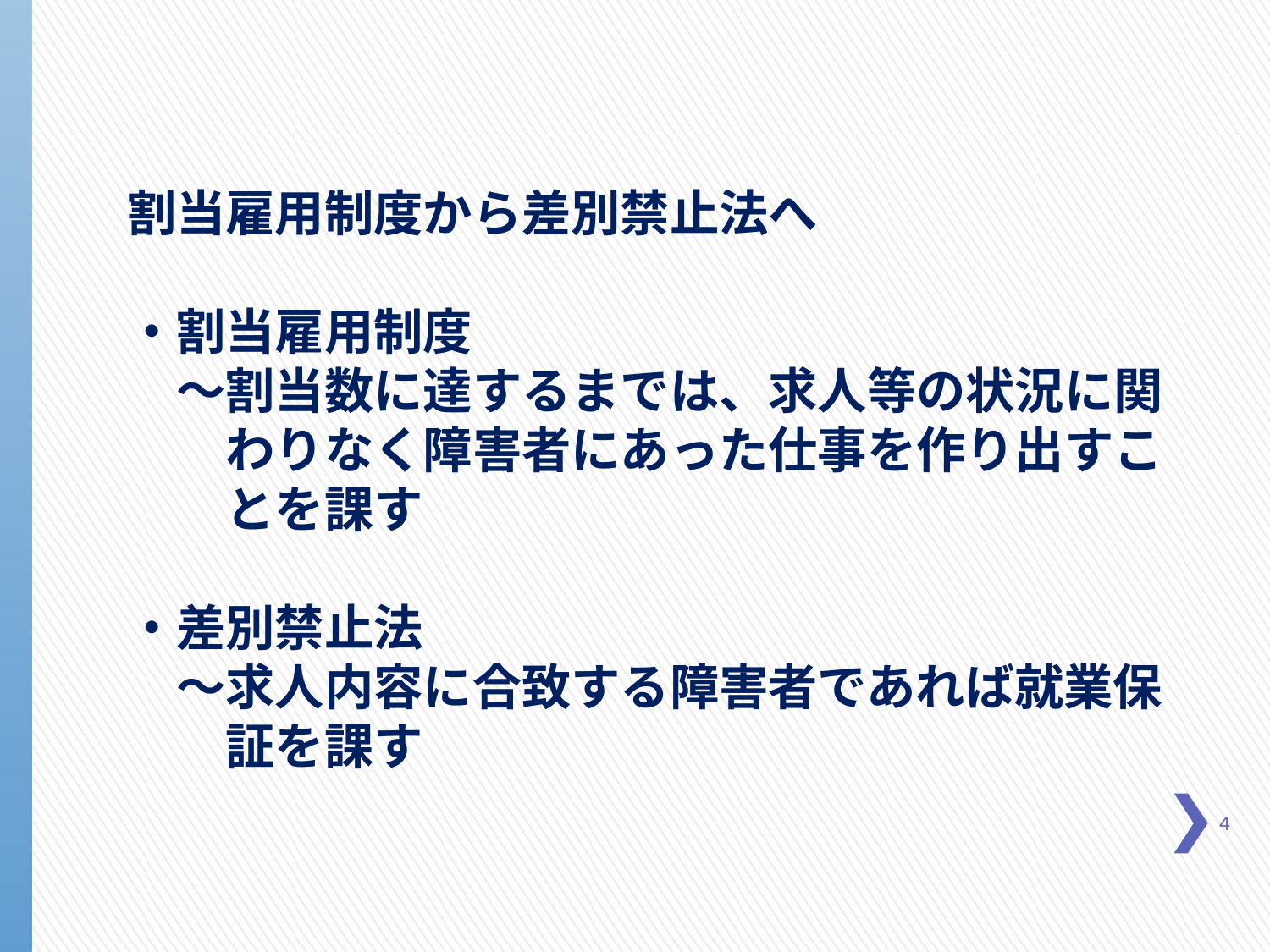

割当雇用制度から差別禁止法へ

・割当雇用制度
　～割当数に達するまでは、求人等の状況に関
　　わりなく障害者にあった仕事を作り出すこ
　　とを課す

・差別禁止法
　～求人内容に合致する障害者であれば就業保
　　証を課す
4